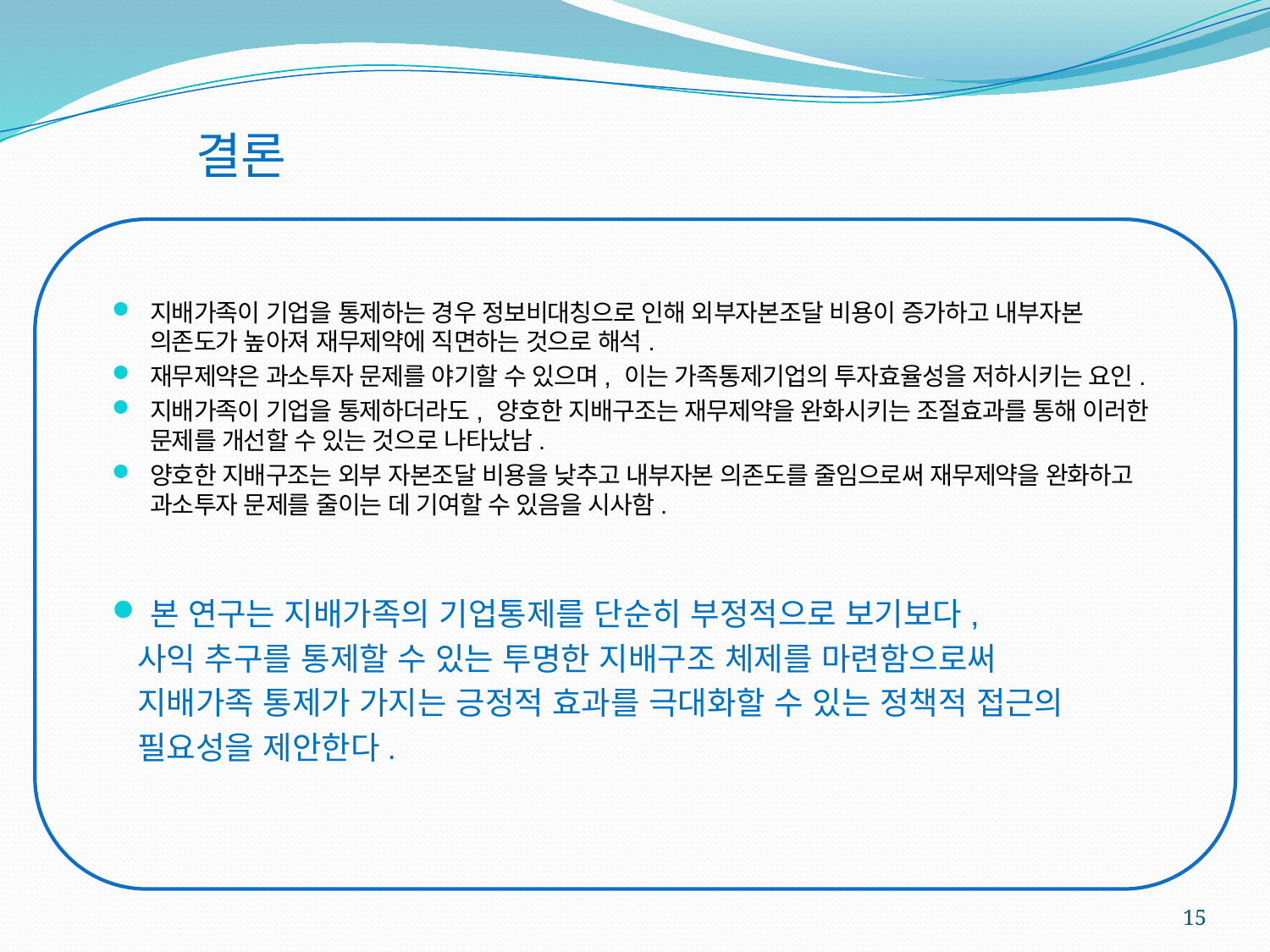

# 결론

지배가족이 기업을 통제하는 경우 정보비대칭으로 인해 외부자본조달 비용이 증가하고 내부자본 의존도가 높아져 재무제약에 직면하는 것으로 해석.
재무제약은 과소투자 문제를 야기할 수 있으며, 이는 가족통제기업의 투자효율성을 저하시키는 요인.
지배가족이 기업을 통제하더라도, 양호한 지배구조는 재무제약을 완화시키는 조절효과를 통해 이러한 문제를 개선할 수 있는 것으로 나타났남.
양호한 지배구조는 외부 자본조달 비용을 낮추고 내부자본 의존도를 줄임으로써 재무제약을 완화하고 과소투자 문제를 줄이는 데 기여할 수 있음을 시사함.

본 연구는 지배가족의 기업통제를 단순히 부정적으로 보기보다,
  사익 추구를 통제할 수 있는 투명한 지배구조 체제를 마련함으로써
  지배가족 통제가 가지는 긍정적 효과를 극대화할 수 있는 정책적 접근의
  필요성을 제안한다.

15